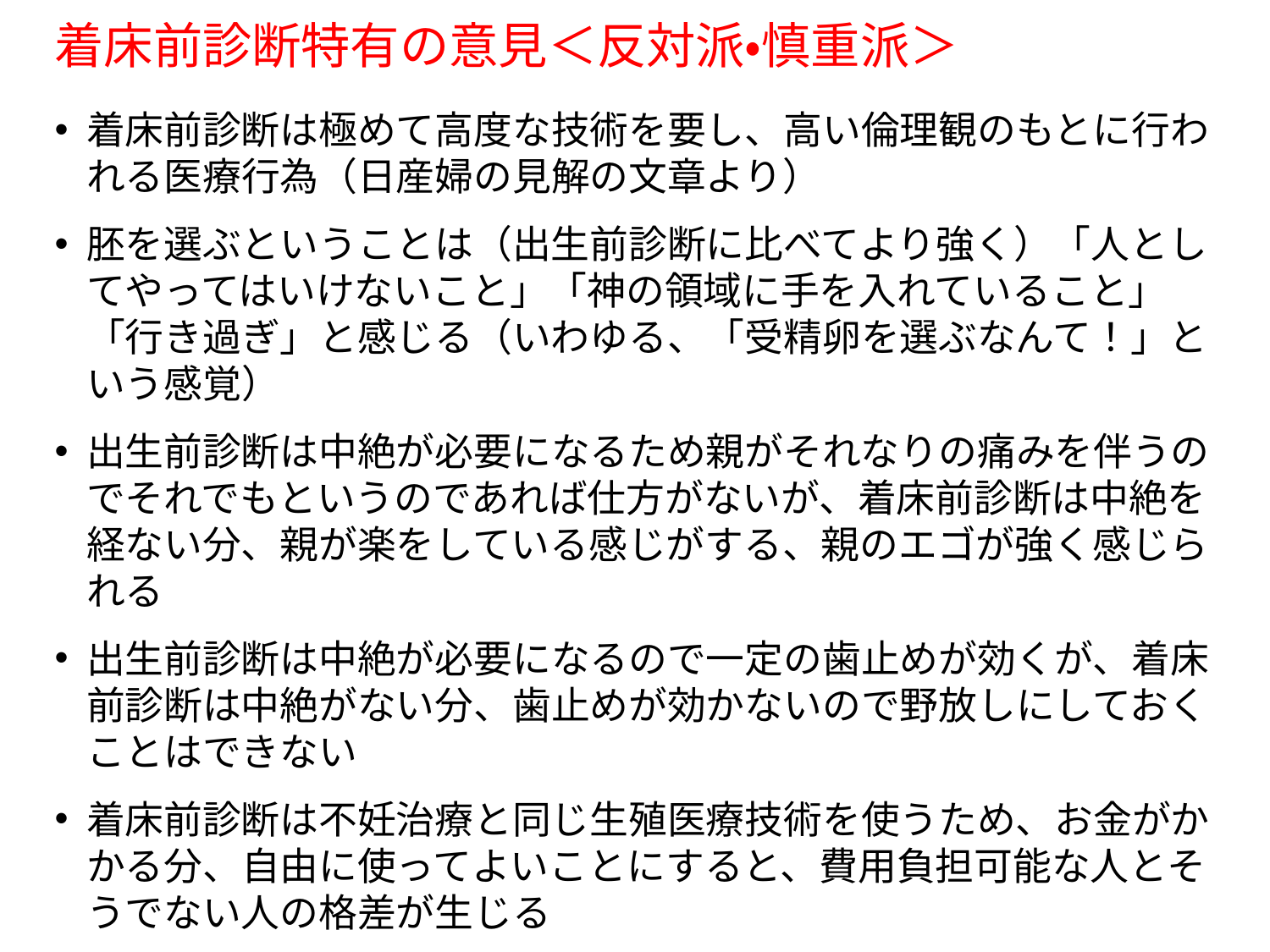

# 着床前診断特有の意見＜反対派・慎重派＞
着床前診断は極めて高度な技術を要し、高い倫理観のもとに行われる医療行為（日産婦の見解の文章より）
胚を選ぶということは（出生前診断に比べてより強く）「人としてやってはいけないこと」「神の領域に手を入れていること」「行き過ぎ」と感じる（いわゆる、「受精卵を選ぶなんて！」という感覚）
出生前診断は中絶が必要になるため親がそれなりの痛みを伴うのでそれでもというのであれば仕方がないが、着床前診断は中絶を経ない分、親が楽をしている感じがする、親のエゴが強く感じられる
出生前診断は中絶が必要になるので一定の歯止めが効くが、着床前診断は中絶がない分、歯止めが効かないので野放しにしておくことはできない
着床前診断は不妊治療と同じ生殖医療技術を使うため、お金がかかる分、自由に使ってよいことにすると、費用負担可能な人とそうでない人の格差が生じる